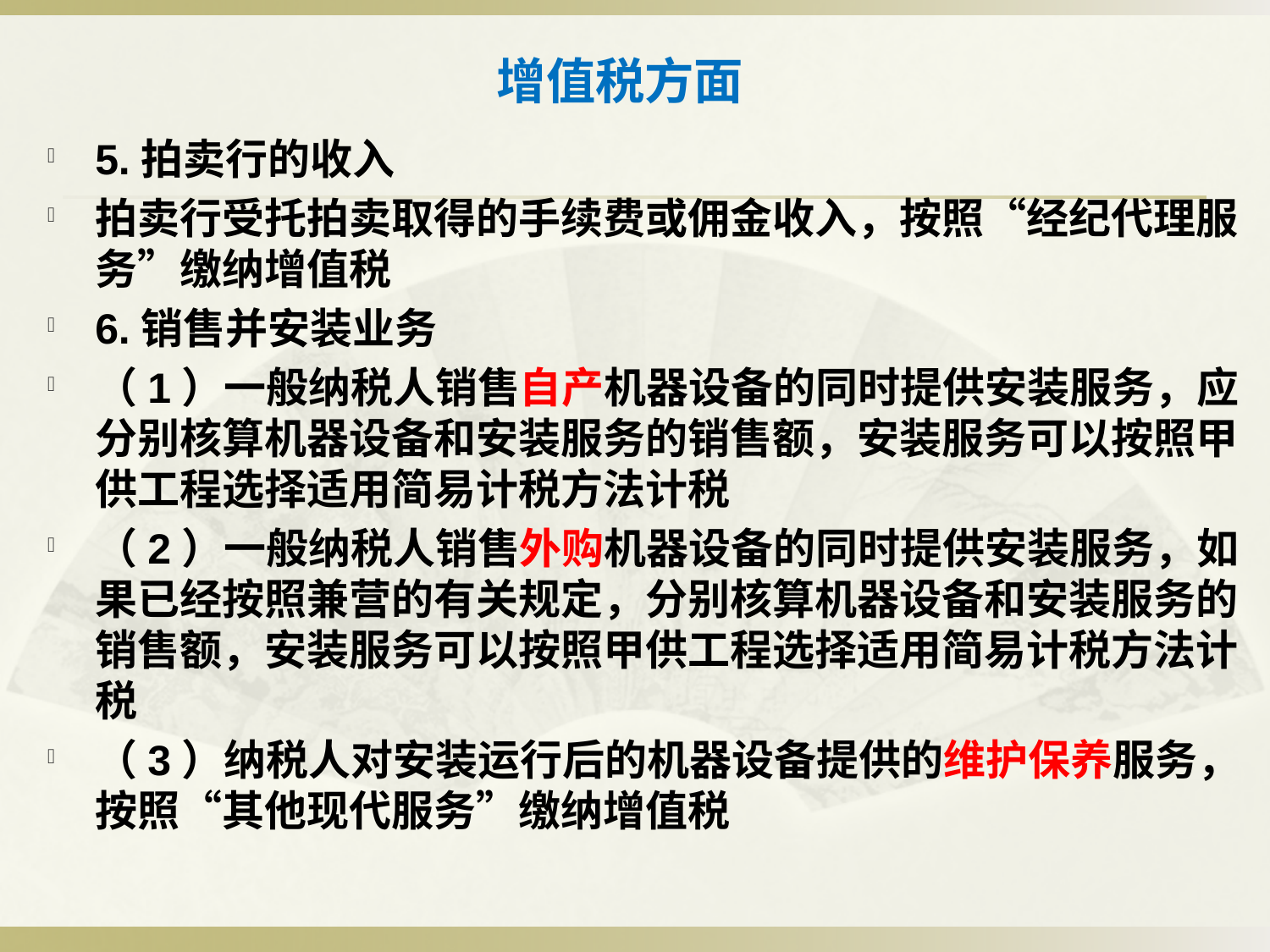

# 增值税方面
5.拍卖行的收入
拍卖行受托拍卖取得的手续费或佣金收入，按照“经纪代理服务”缴纳增值税
6.销售并安装业务
（1）一般纳税人销售自产机器设备的同时提供安装服务，应分别核算机器设备和安装服务的销售额，安装服务可以按照甲供工程选择适用简易计税方法计税
（2）一般纳税人销售外购机器设备的同时提供安装服务，如果已经按照兼营的有关规定，分别核算机器设备和安装服务的销售额，安装服务可以按照甲供工程选择适用简易计税方法计税
（3）纳税人对安装运行后的机器设备提供的维护保养服务，按照“其他现代服务”缴纳增值税